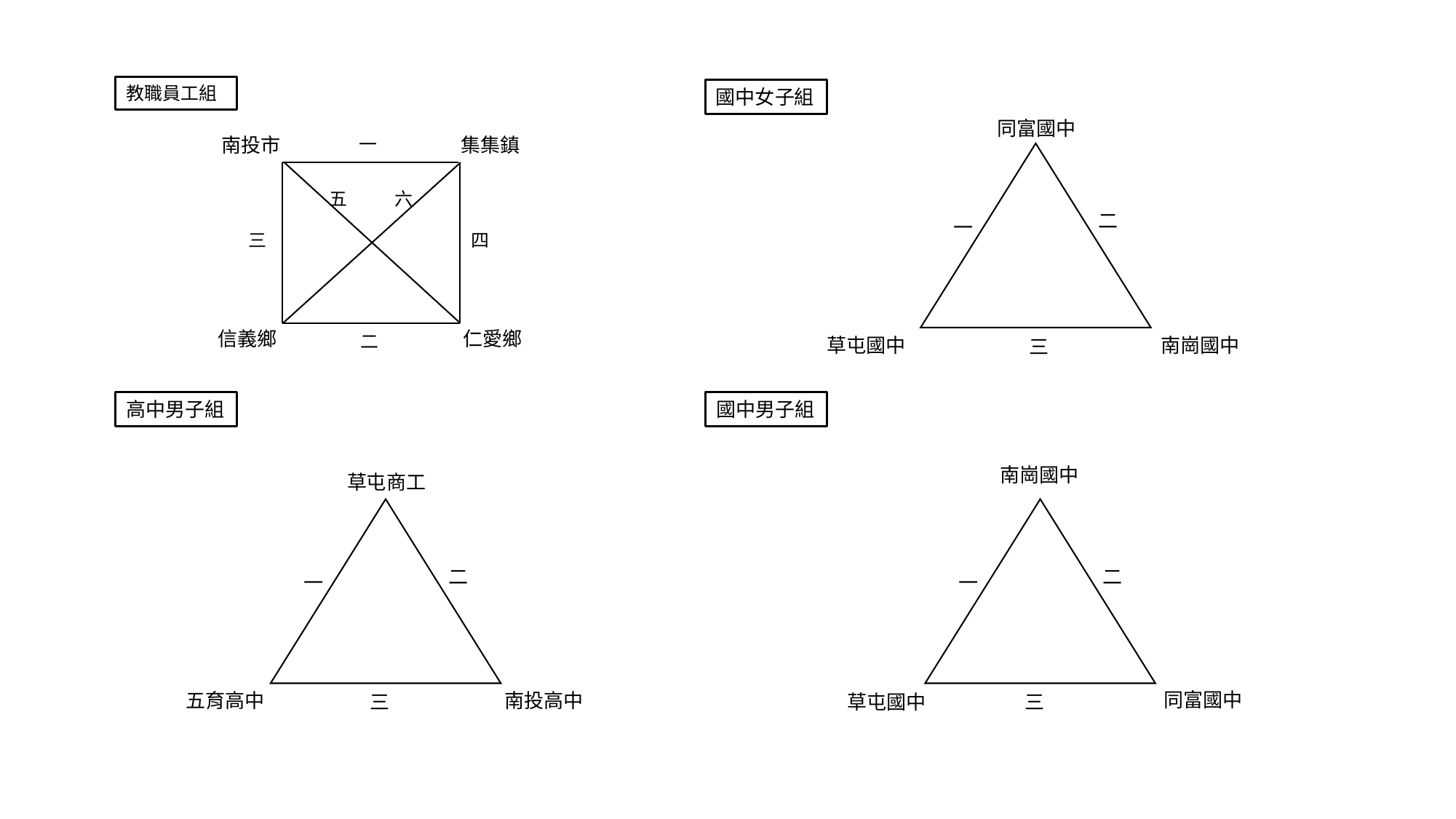

教職員工組
國中女子組
同富國中
一
南投市
集集鎮

五
六
二
一
三
四
信義鄉
仁愛鄉
二
草屯國中
南崗國中
三
高中男子組
國中男子組
南崗國中
草屯商工

二
二
一
一
同富國中
五育高中
南投高中
三
草屯國中
三